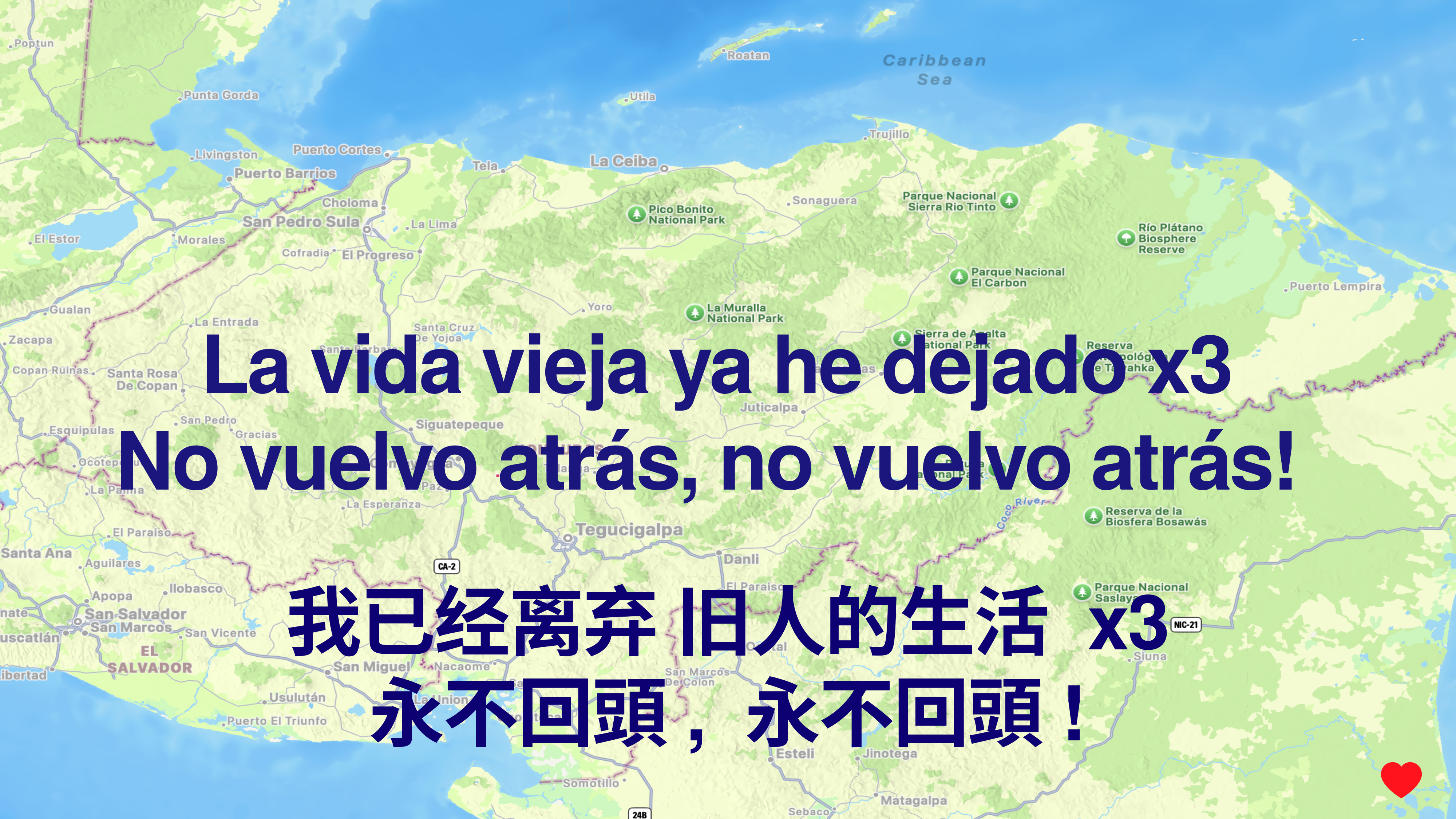

La vida vieja ya he dejado x3
No vuelvo atrás, no vuelvo atrás!
我已经离弃 旧人的生活 x3
永不回頭, 永不回頭!

4